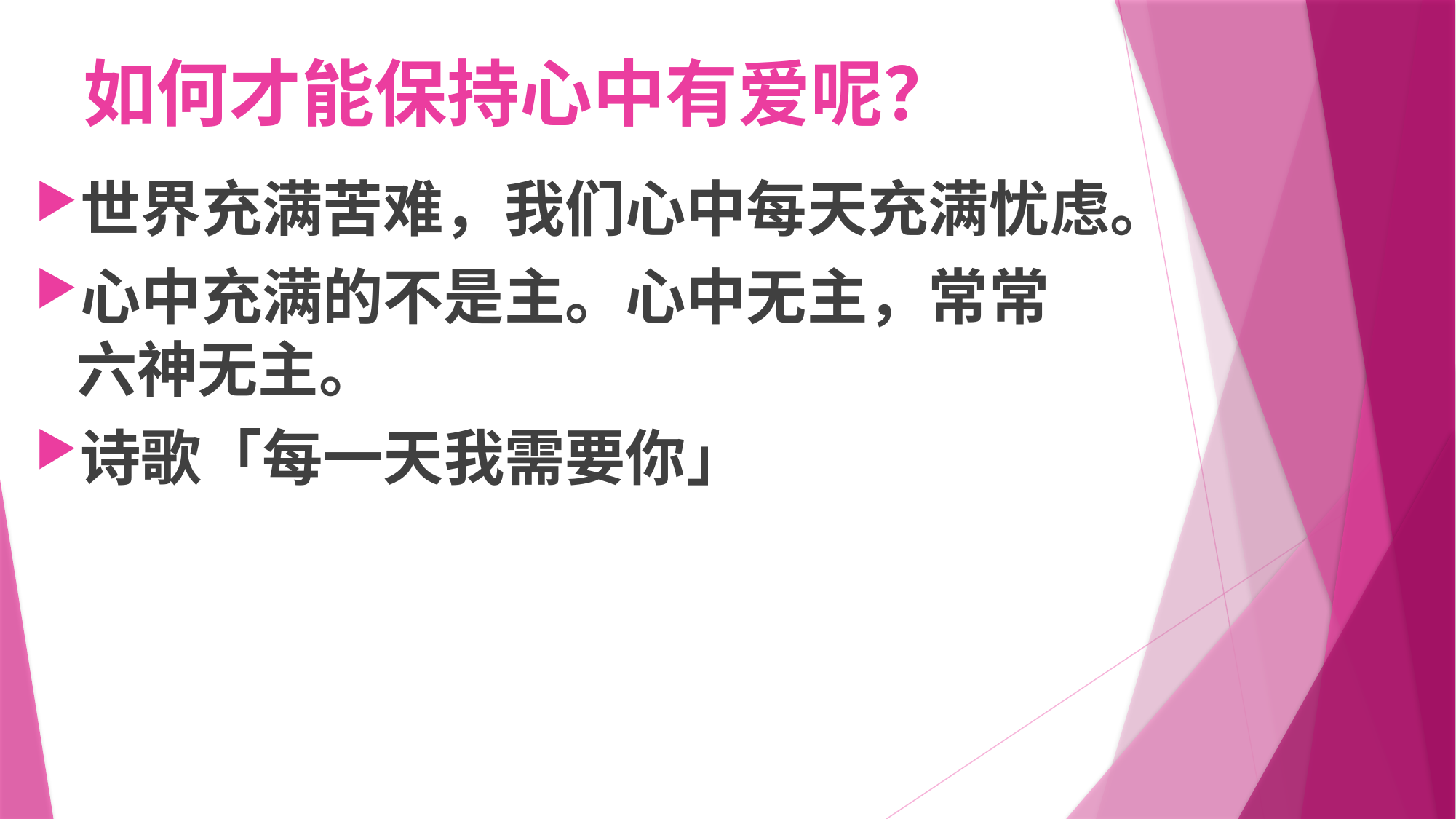

# 如何才能保持心中有爱呢？
世界充满苦难，我们心中每天充满忧虑。
心中充满的不是主。心中无主，常常 六神无主。
诗歌「每一天我需要你」